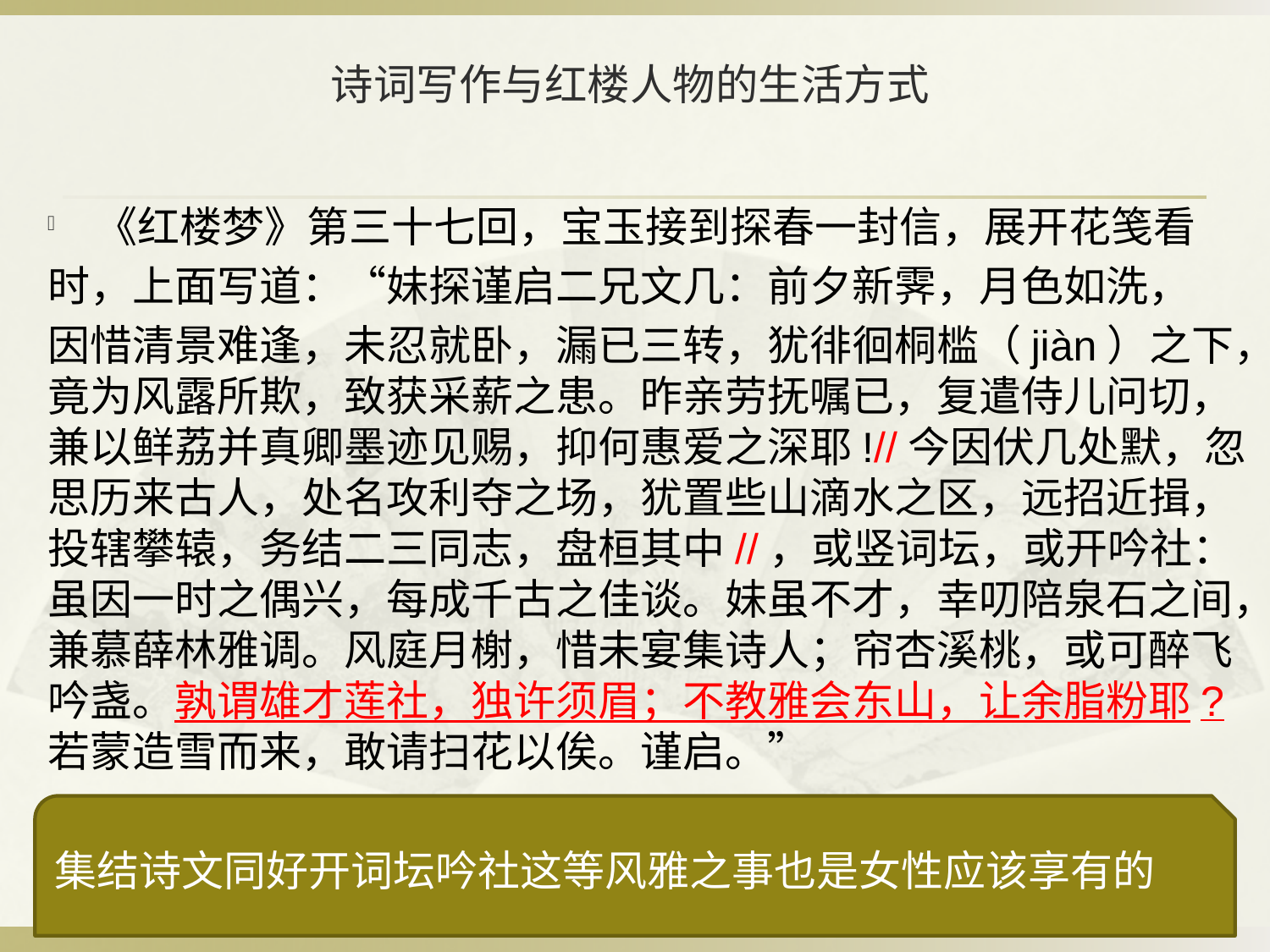

# 诗词写作与红楼人物的生活方式
《红楼梦》第三十七回，宝玉接到探春一封信，展开花笺看
时，上面写道：“妹探谨启二兄文几：前夕新霁，月色如洗，
因惜清景难逢，未忍就卧，漏已三转，犹徘徊桐槛（jiàn）之下，竟为风露所欺，致获采薪之患。昨亲劳抚嘱已，复遣侍儿问切，兼以鲜荔并真卿墨迹见赐，抑何惠爱之深耶!//今因伏几处默，忽思历来古人，处名攻利夺之场，犹置些山滴水之区，远招近揖，投辖攀辕，务结二三同志，盘桓其中//，或竖词坛，或开吟社：虽因一时之偶兴，每成千古之佳谈。妹虽不才，幸叨陪泉石之间，兼慕薛林雅调。风庭月榭，惜未宴集诗人；帘杏溪桃，或可醉飞吟盏。孰谓雄才莲社，独许须眉；不教雅会东山，让余脂粉耶?若蒙造雪而来，敢请扫花以俟。谨启。”
集结诗文同好开词坛吟社这等风雅之事也是女性应该享有的